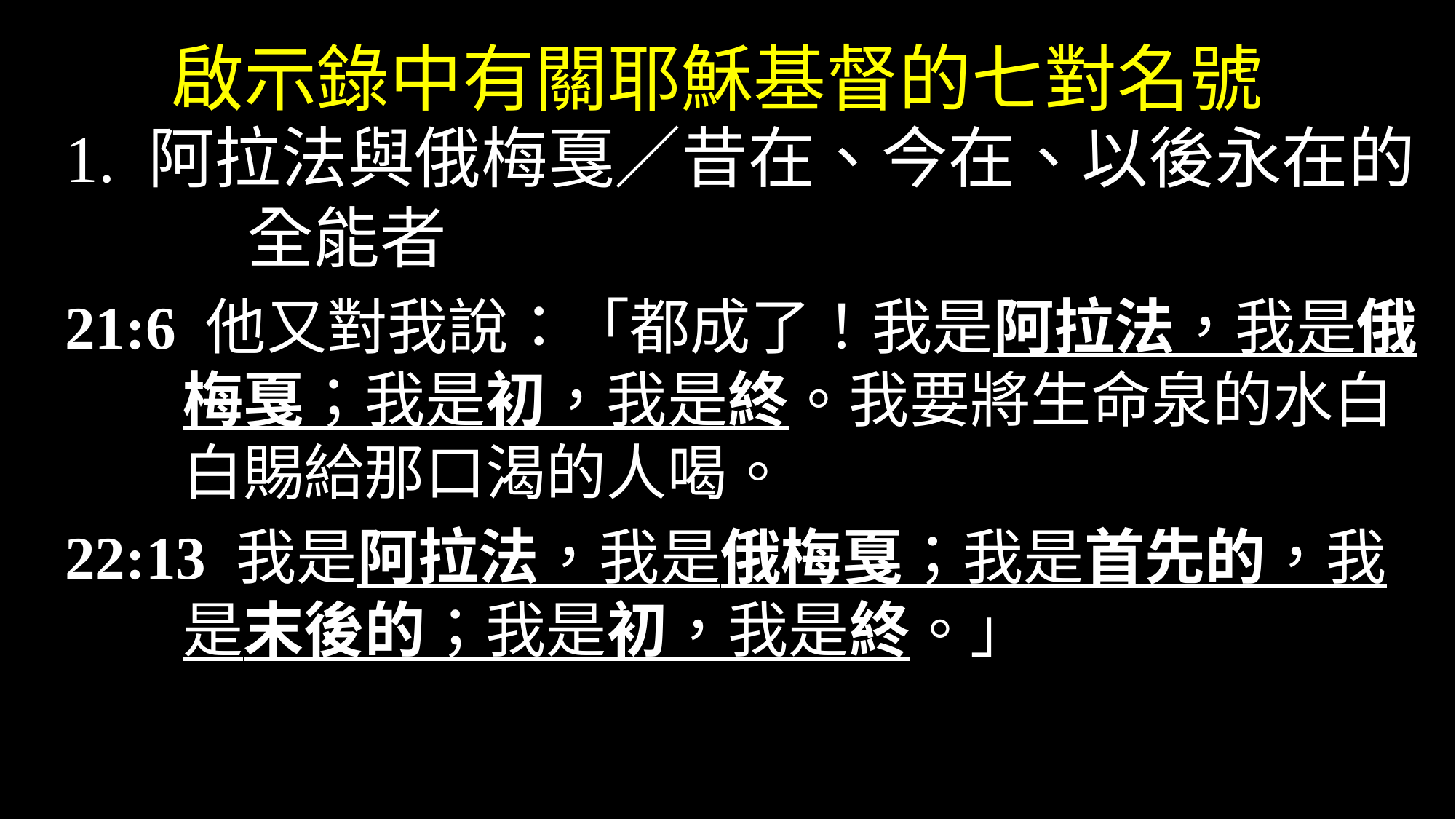

# 啟示錄中有關耶穌基督的七對名號
1. 阿拉法與俄梅戛／昔在、今在、以後永在的全能者
21:6 他又對我說：「都成了！我是阿拉法，我是俄梅戛；我是初，我是終。我要將生命泉的水白白賜給那口渴的人喝。
22:13 我是阿拉法，我是俄梅戛；我是首先的，我是末後的；我是初，我是終。」